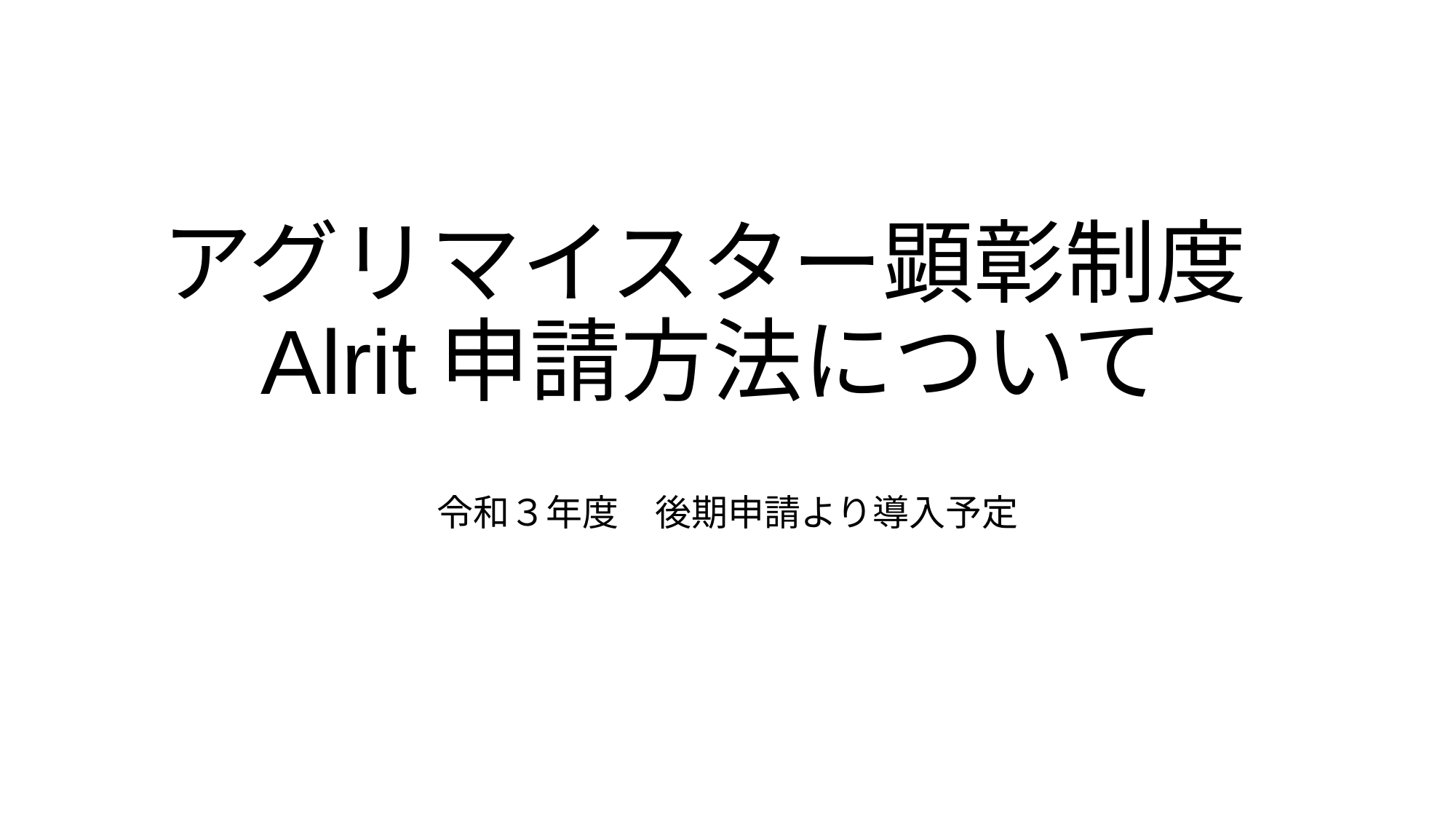

# アグリマイスター顕彰制度Alrit申請方法について

令和３年度　後期申請より導入予定